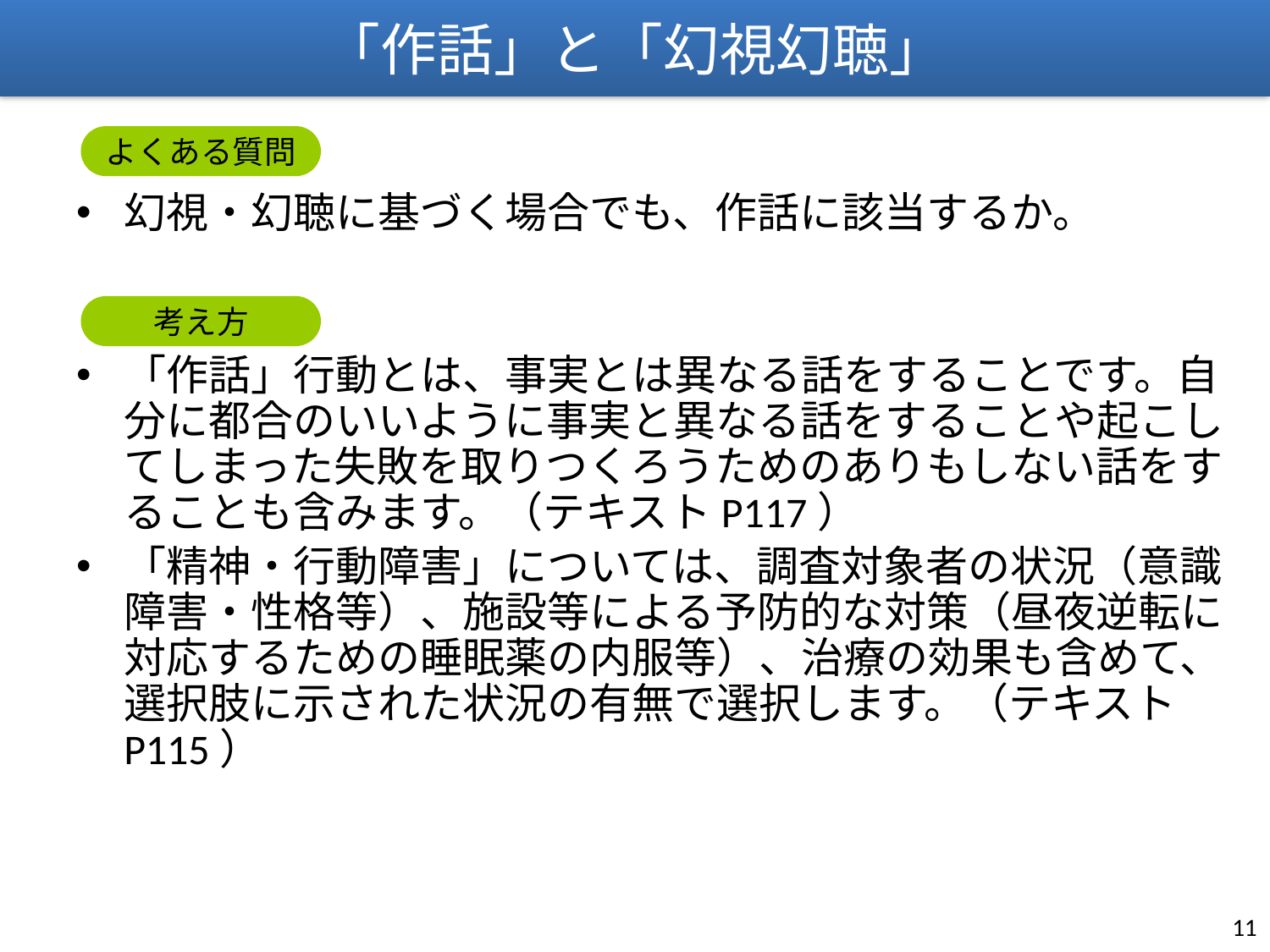

「作話」と「幻視幻聴」
よくある質問

幻視・幻聴に基づく場合でも、作話に該当するか。

「作話」行動とは、事実とは異なる話をすることです。自分に都合のいいように事実と異なる話をすることや起こしてしまった失敗を取りつくろうためのありもしない話をすることも含みます。（テキストP117）
「精神・行動障害」については、調査対象者の状況（意識障害・性格等）、施設等による予防的な対策（昼夜逆転に対応するための睡眠薬の内服等）、治療の効果も含めて、選択肢に示された状況の有無で選択します。（テキストP115）

考え方
11